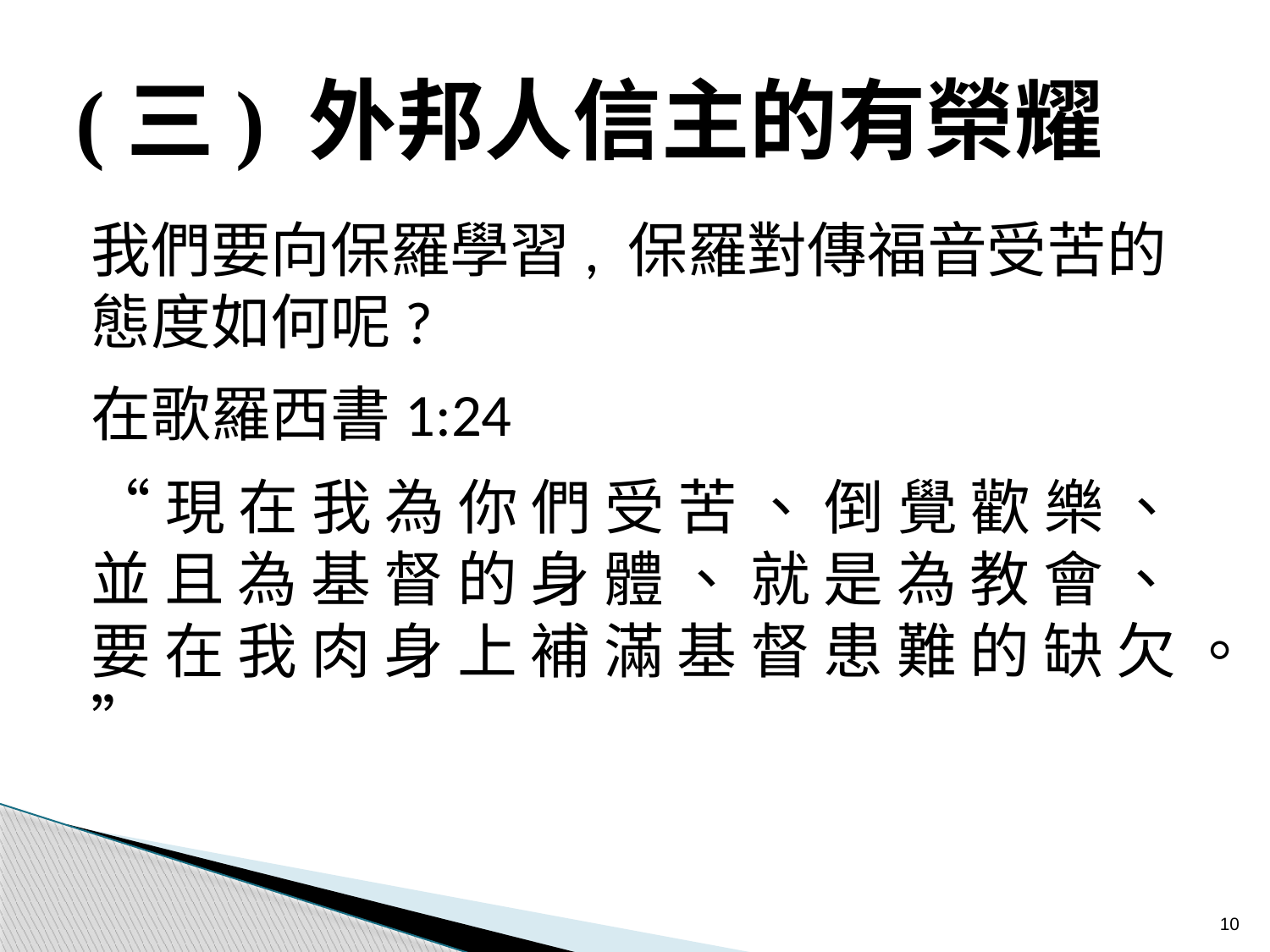

# (三) 外邦人信主的有榮耀
我們要向保羅學習, 保羅對傳福音受苦的態度如何呢?
在歌羅西書1:24
“現 在 我 為 你 們 受 苦 、 倒 覺 歡 樂 、 並 且 為 基 督 的 身 體 、 就 是 為 教 會 、 要 在 我 肉 身 上 補 滿 基 督 患 難 的 缺 欠 。”

10